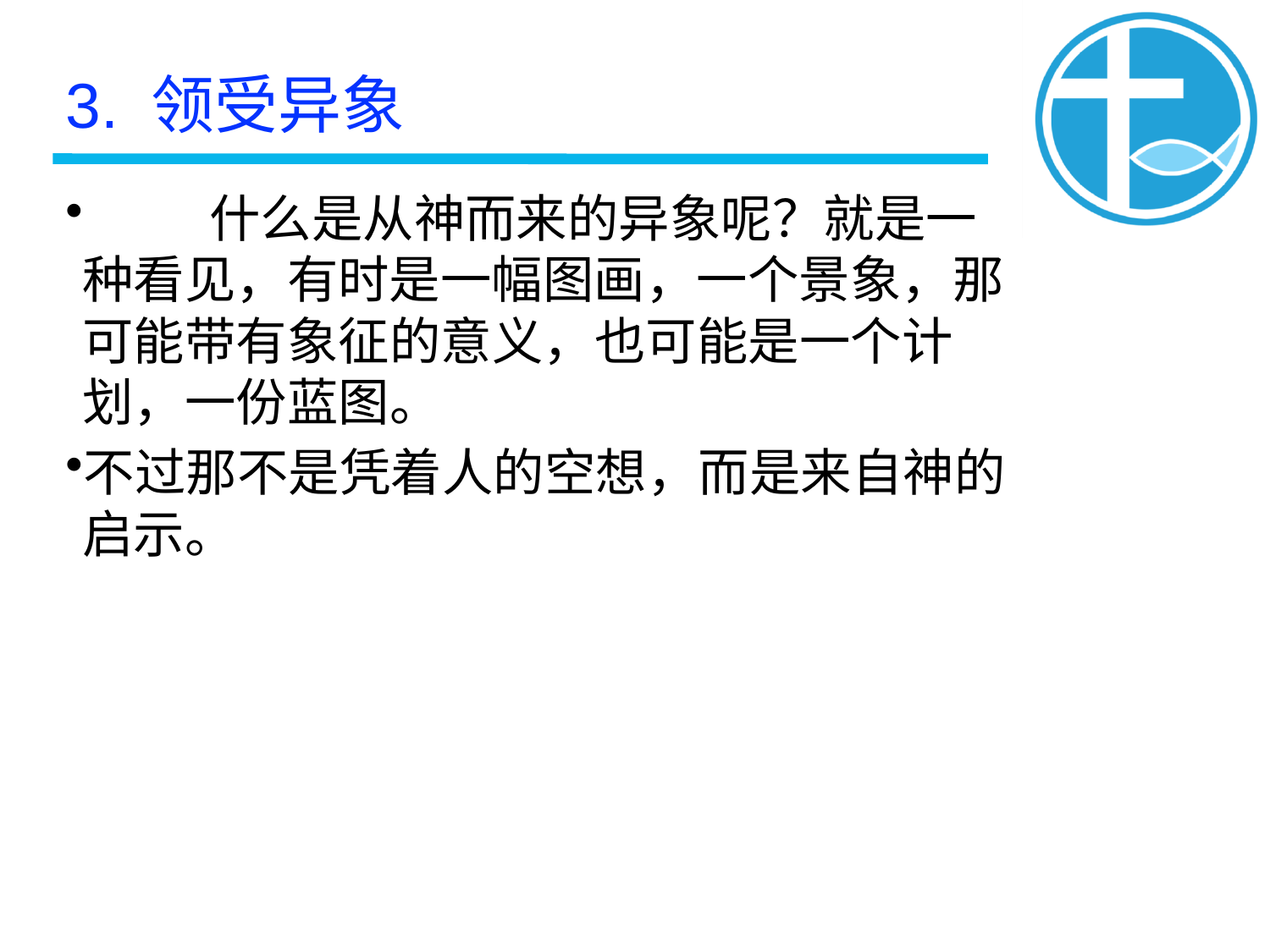

3. 领受异象
	什么是从神而来的异象呢？就是一种看见，有时是一幅图画，一个景象，那可能带有象征的意义，也可能是一个计划，一份蓝图。
不过那不是凭着人的空想，而是来自神的启示。